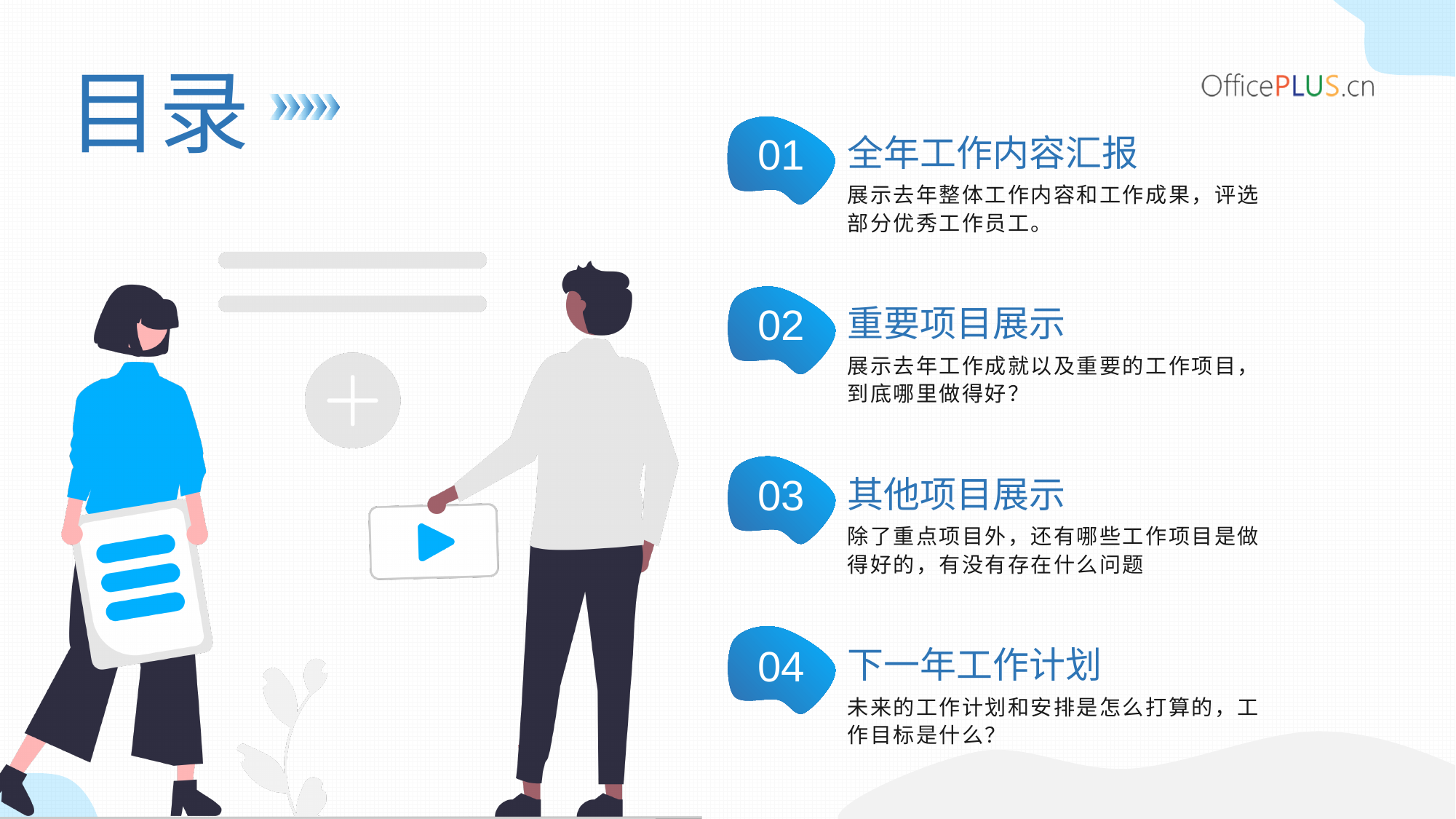

01
全年工作内容汇报
展示去年整体工作内容和工作成果，评选部分优秀工作员工。
02
重要项目展示
展示去年工作成就以及重要的工作项目，到底哪里做得好？
03
其他项目展示
除了重点项目外，还有哪些工作项目是做得好的，有没有存在什么问题
04
下一年工作计划
未来的工作计划和安排是怎么打算的，工作目标是什么？